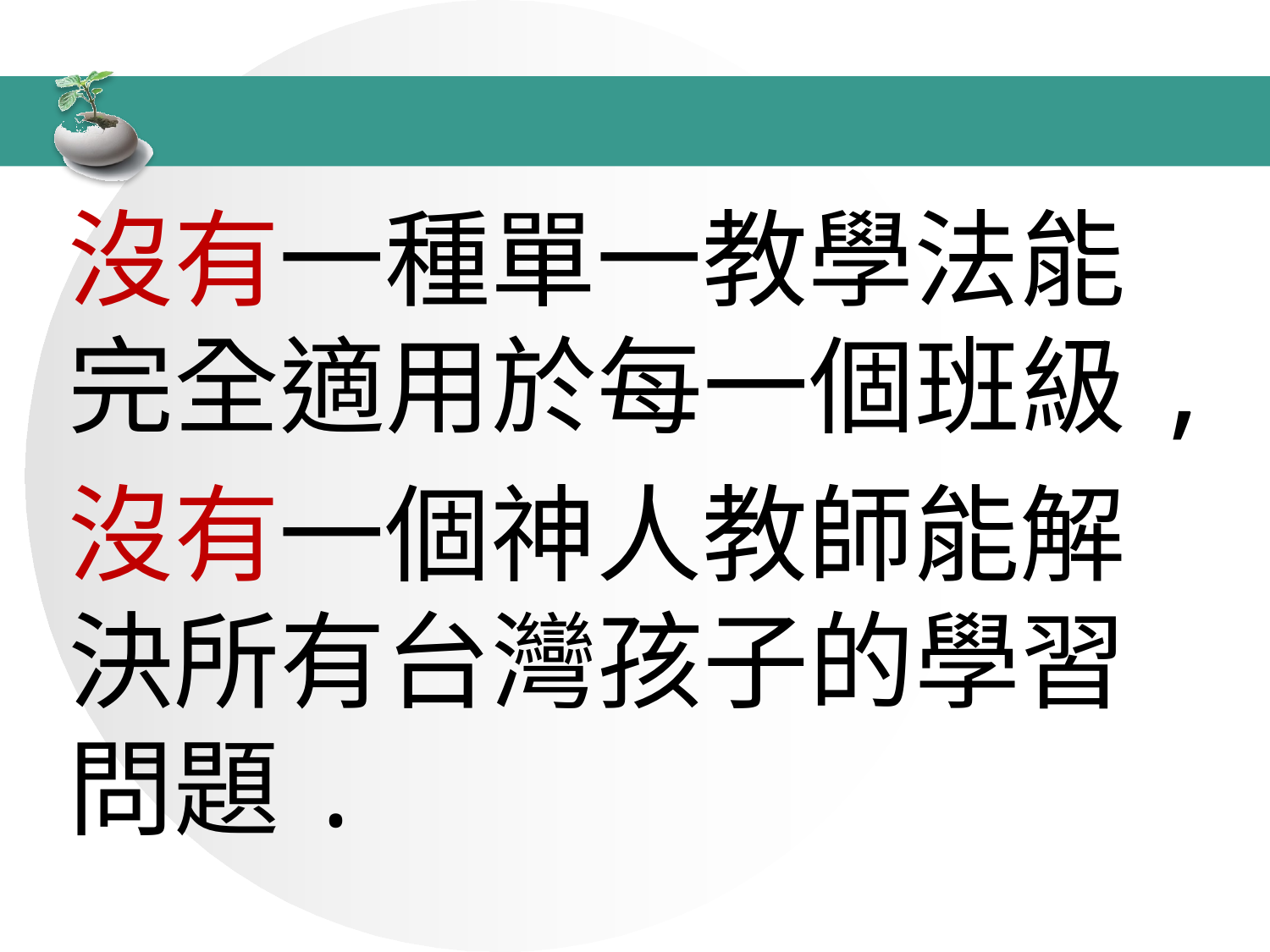

沒有一種單一教學法能完全適用於每一個班級,
沒有一個神人教師能解決所有台灣孩子的學習問題.